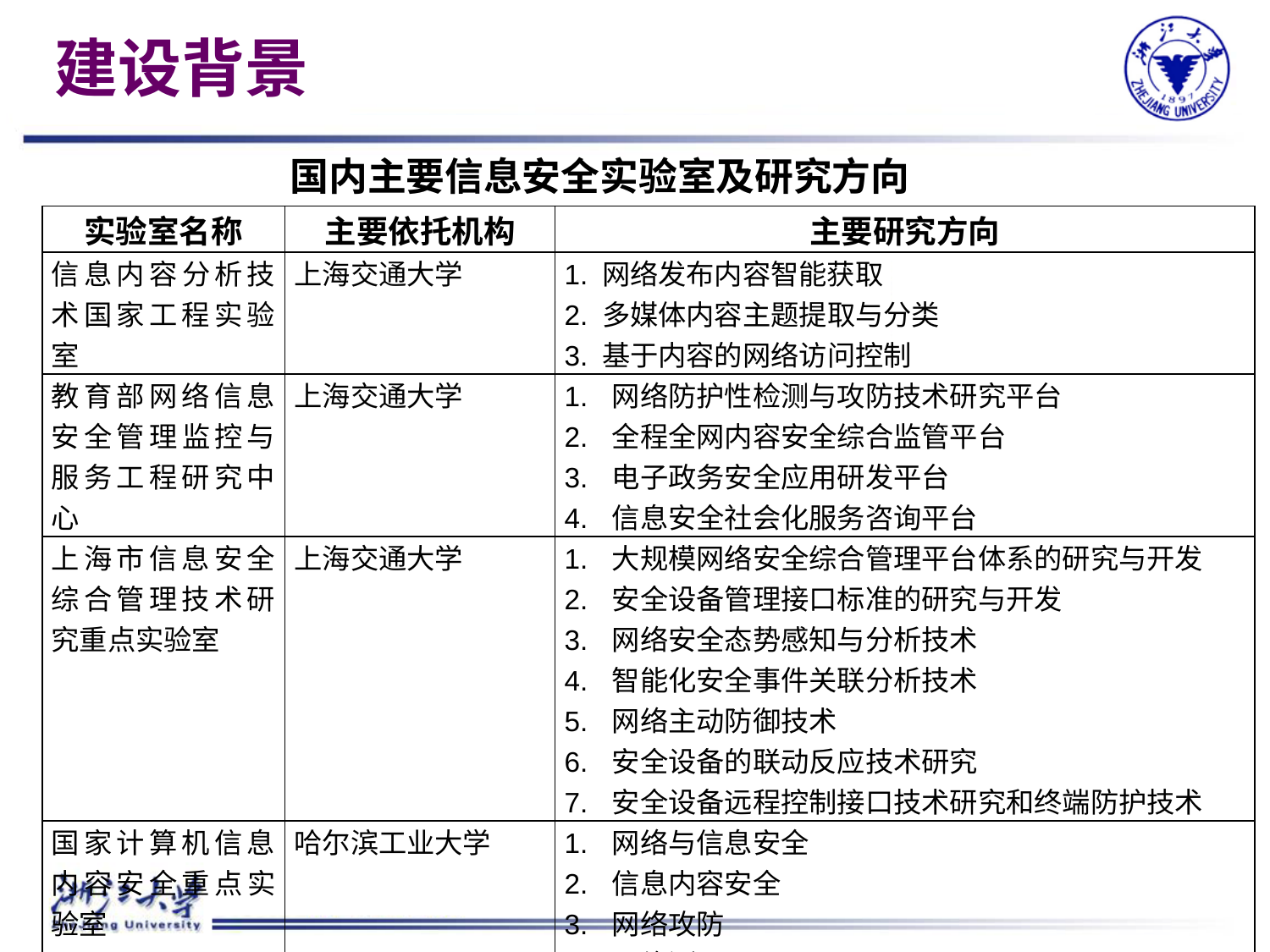

# 建设背景
国内主要信息安全实验室及研究方向
| 实验室名称 | 主要依托机构 | 主要研究方向 |
| --- | --- | --- |
| 信息内容分析技术国家工程实验室 | 上海交通大学 | 1. 网络发布内容智能获取 2. 多媒体内容主题提取与分类 3. 基于内容的网络访问控制 |
| 教育部网络信息安全管理监控与服务工程研究中心 | 上海交通大学 | 网络防护性检测与攻防技术研究平台 全程全网内容安全综合监管平台 电子政务安全应用研发平台 信息安全社会化服务咨询平台 |
| 上海市信息安全综合管理技术研究重点实验室 | 上海交通大学 | 大规模网络安全综合管理平台体系的研究与开发 安全设备管理接口标准的研究与开发 网络安全态势感知与分析技术 智能化安全事件关联分析技术 网络主动防御技术 安全设备的联动反应技术研究 安全设备远程控制接口技术研究和终端防护技术 |
| 国家计算机信息内容安全重点实验室 | 哈尔滨工业大学 | 网络与信息安全 信息内容安全 网络攻防 网络测量 网络计算技术 |
|  |  |  |
CCNU